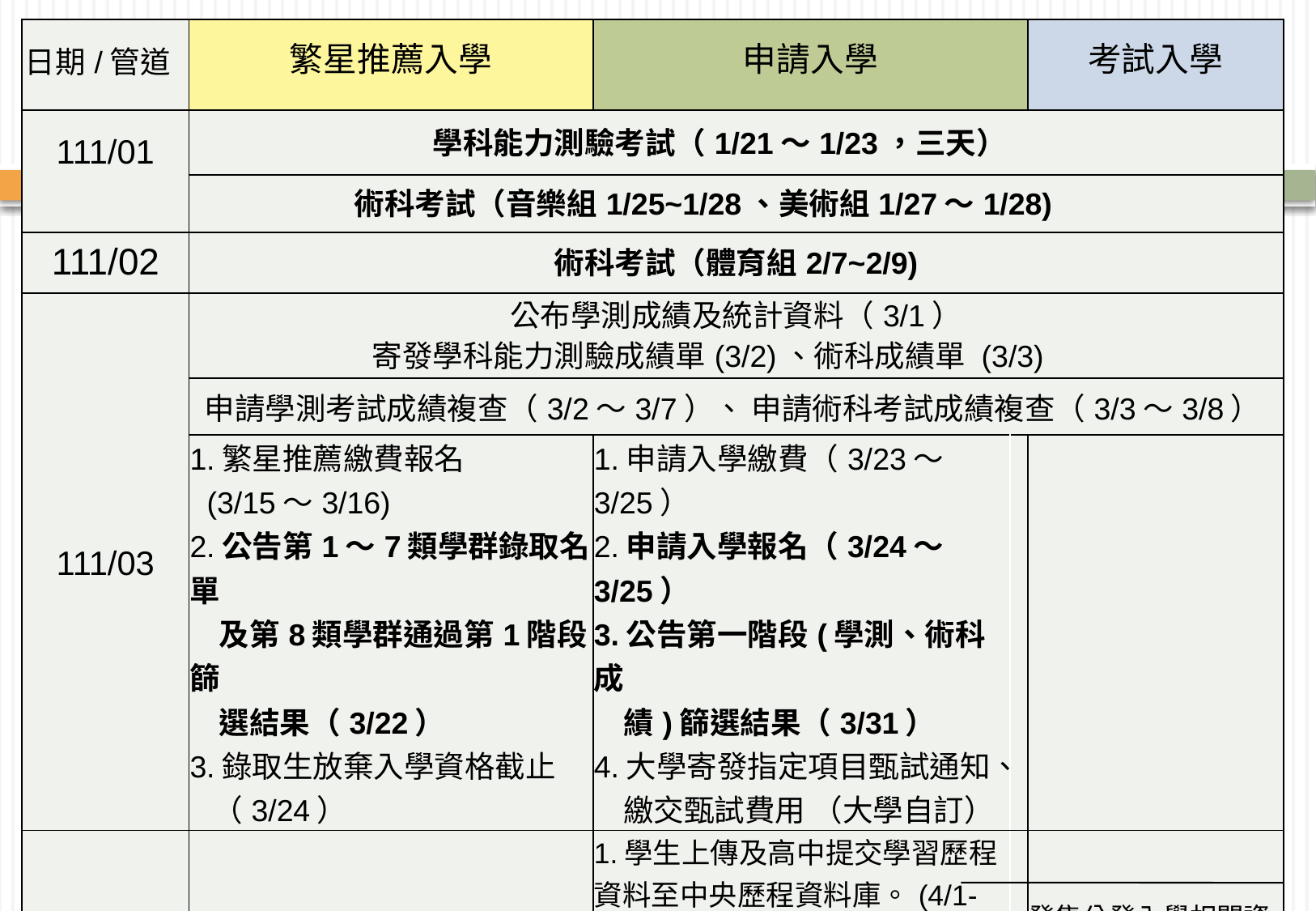

| 日期/管道 | 繁星推薦入學 | 申請入學 |  | 考試入學 |
| --- | --- | --- | --- | --- |
| 111/01 | 學科能力測驗考試（1/21～1/23，三天） |  |  |  |
|  | 術科考試（音樂組1/25~1/28、美術組1/27～1/28) |  |  |  |
| 111/02 | 術科考試（體育組2/7~2/9) |  |  |  |
| 111/03 | 公布學測成績及統計資料（3/1） 寄發學科能力測驗成績單(3/2)、術科成績單 (3/3) |  |  |  |
|  | 申請學測考試成績複查（3/2～3/7）、 申請術科考試成績複查（3/3～3/8） |  |  |  |
|  | 1.繁星推薦繳費報名 (3/15～3/16) 2.公告第1～7類學群錄取名單 及第8類學群通過第1階段篩 選結果（3/22） 3.錄取生放棄入學資格截止 （3/24） | 1.申請入學繳費（3/23～3/25） 2.申請入學報名（3/24～3/25） 3.公告第一階段(學測、術科成 績)篩選結果（3/31） 4.大學寄發指定項目甄試通知、 繳交甄試費用 （大學自訂） |  |  |
| 111/04 |  | 1.學生上傳及高中提交學習歷程資料至中央歷程資料庫。(4/1-4/26，截止日依各高中規定) 2.中央歷程資料庫將學習歷程資料給甄選會。(4/28-4/29) |  | 發售分發入學相關資訊(4/12) |
56